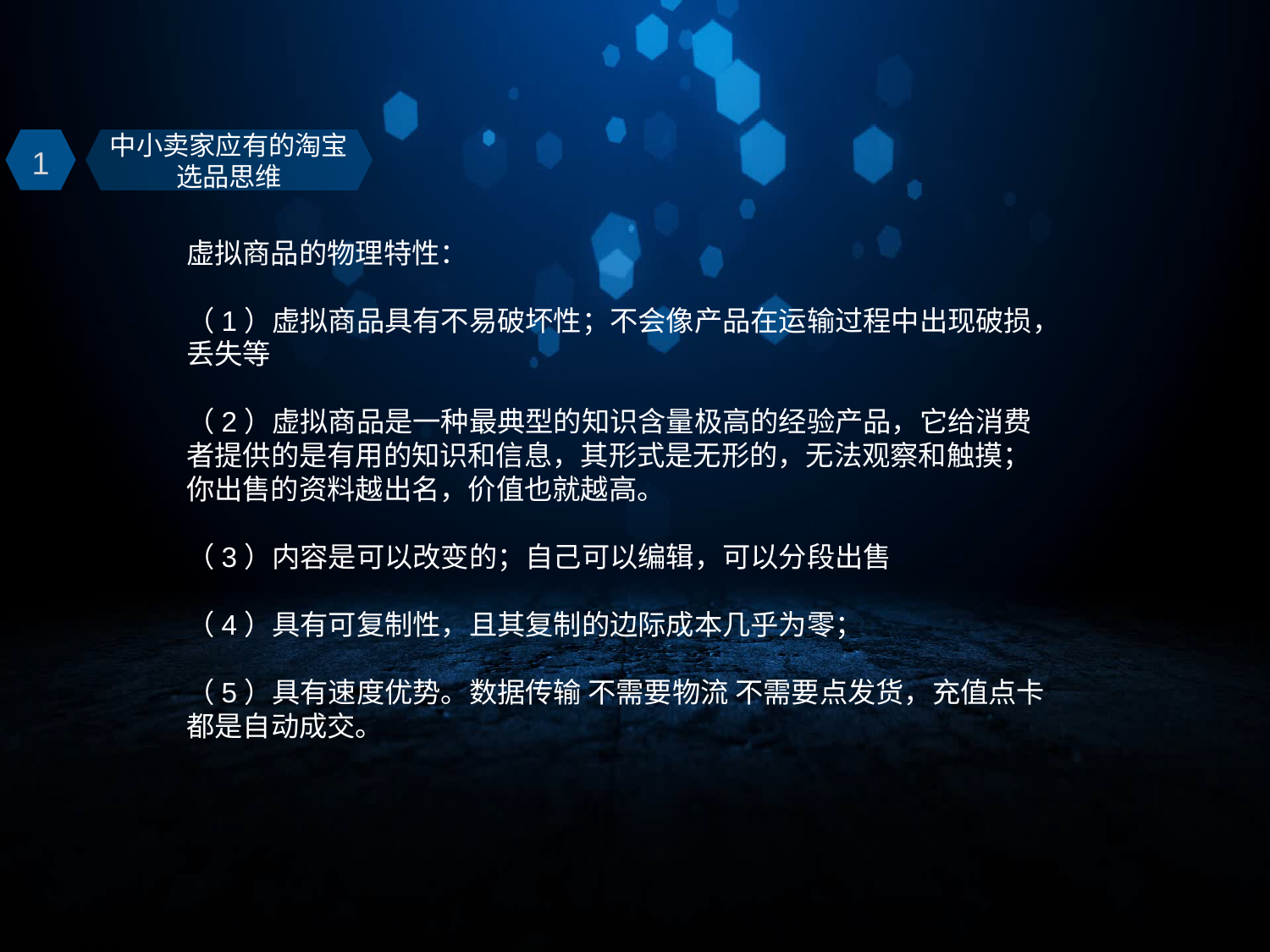

中小卖家应有的淘宝选品思维

1

虚拟商品的物理特性：

（1）虚拟商品具有不易破坏性；不会像产品在运输过程中出现破损，丢失等

（2）虚拟商品是一种最典型的知识含量极高的经验产品，它给消费者提供的是有用的知识和信息，其形式是无形的，无法观察和触摸；你出售的资料越出名，价值也就越高。

（3）内容是可以改变的；自己可以编辑，可以分段出售

（4）具有可复制性，且其复制的边际成本几乎为零；

（5）具有速度优势。数据传输 不需要物流 不需要点发货，充值点卡都是自动成交。